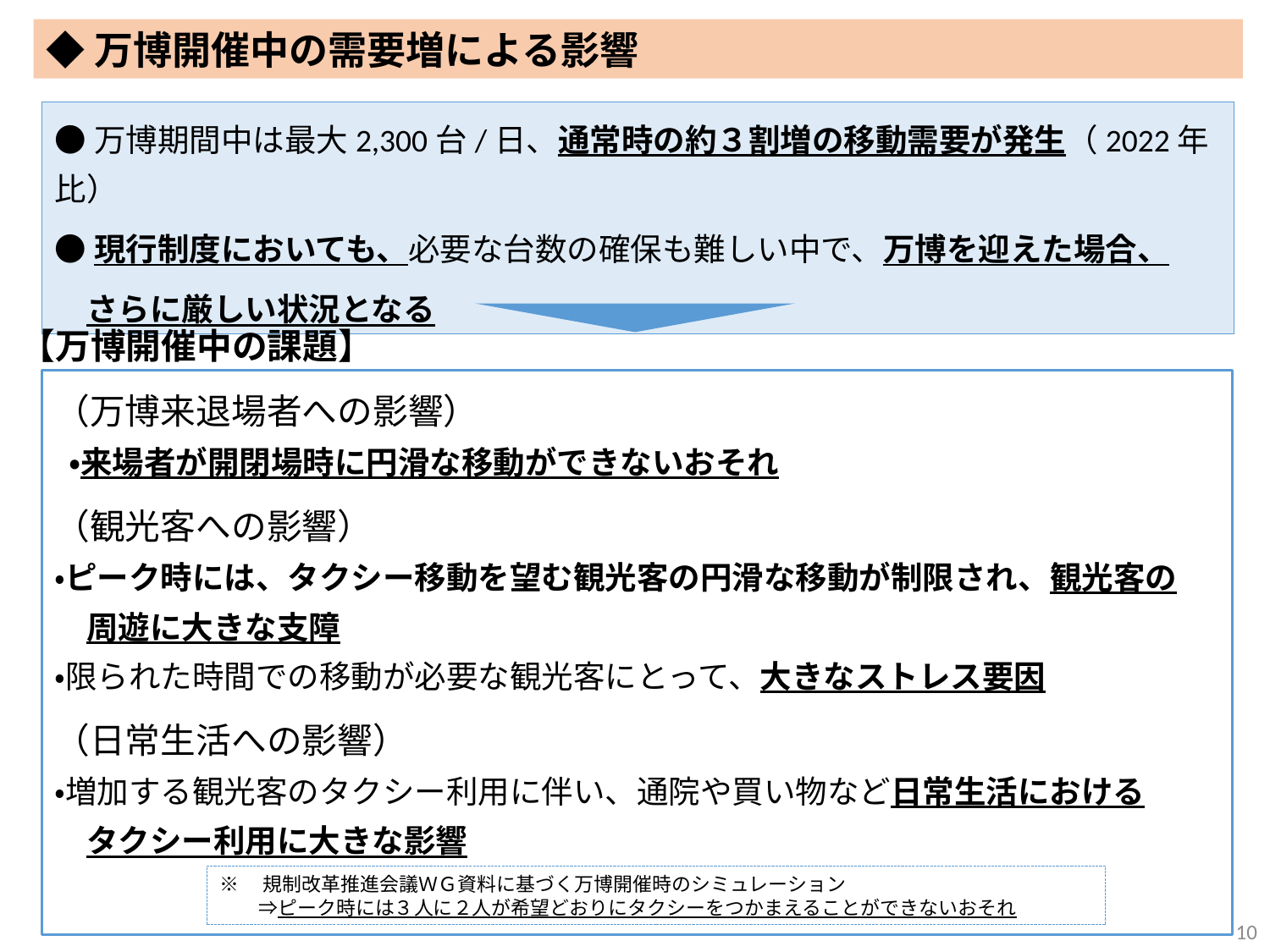

◆万博開催中の需要増による影響
●万博期間中は最大2,300台/日、通常時の約３割増の移動需要が発生（2022年比）
●現行制度においても、必要な台数の確保も難しい中で、万博を迎えた場合、
　さらに厳しい状況となる

【万博開催中の課題】
（万博来退場者への影響）
 ・来場者が開閉場時に円滑な移動ができないおそれ
（観光客への影響）
・ピーク時には、タクシー移動を望む観光客の円滑な移動が制限され、観光客の
　周遊に大きな支障
・限られた時間での移動が必要な観光客にとって、大きなストレス要因
（日常生活への影響）
・増加する観光客のタクシー利用に伴い、通院や買い物など日常生活における
　タクシー利用に大きな影響

※　規制改革推進会議ＷＧ資料に基づく万博開催時のシミュレーション
　　⇒ピーク時には３人に２人が希望どおりにタクシーをつかまえることができないおそれ
10